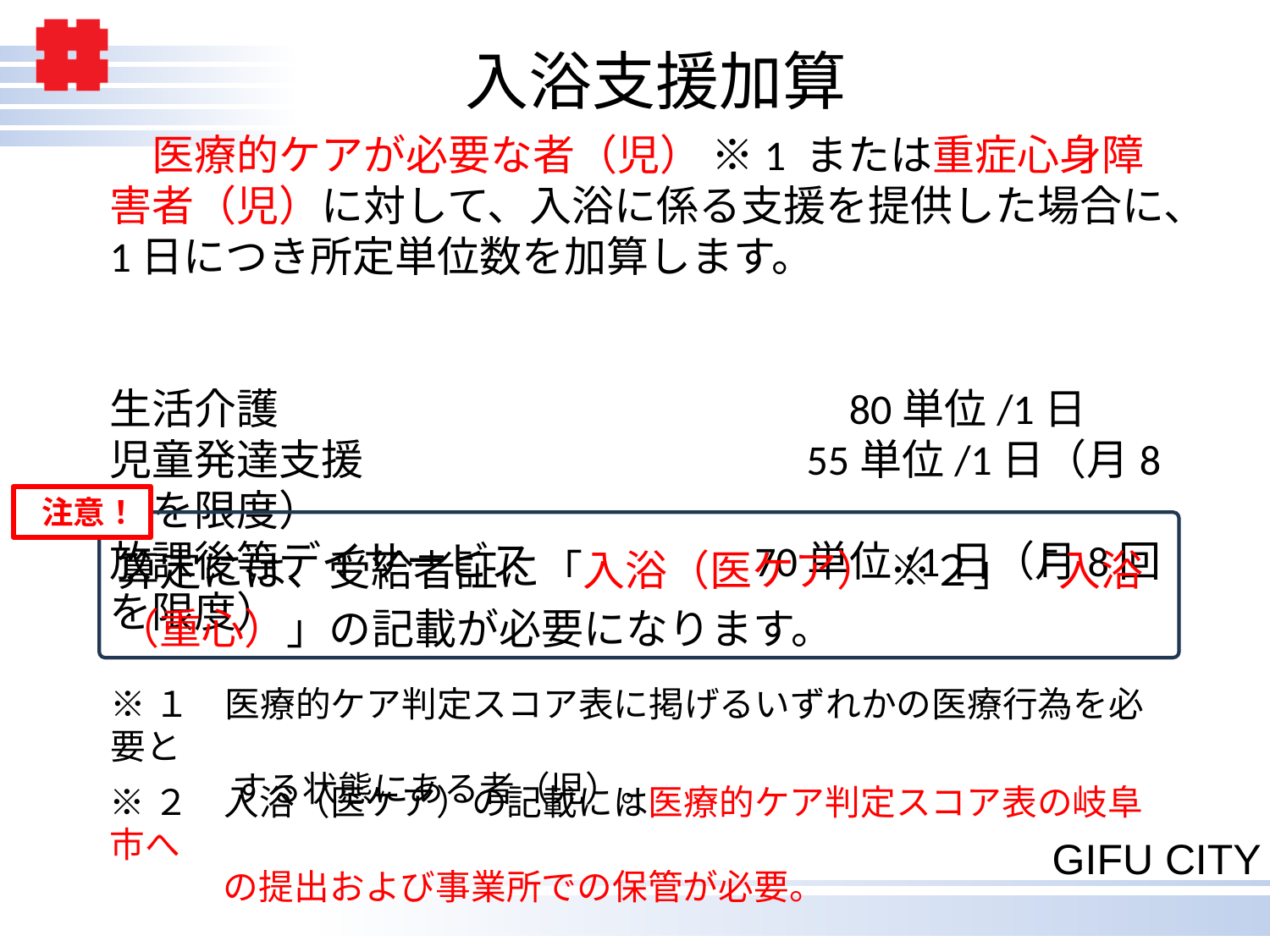

# 入浴支援加算
　医療的ケアが必要な者（児） ※1 または重症心身障害者（児）に対して、入浴に係る支援を提供した場合に、1日につき所定単位数を加算します。

生活介護　　　　　　　　　　　　　 80単位/1日
児童発達支援 　　　　　　　　　　55単位/1日（月8回を限度）
放課後等デイサービス　　　　　70単位/1日（月8回を限度）
 注意！

算定には、受給者証に「入浴（医ケア） ※２」「入浴（重心）」の記載が必要になります。
※１　医療的ケア判定スコア表に掲げるいずれかの医療行為を必要と
　　　  する状態にある者（児）。
※２　入浴（医ケア）の記載には医療的ケア判定スコア表の岐阜市へ
　　　 の提出および事業所での保管が必要。